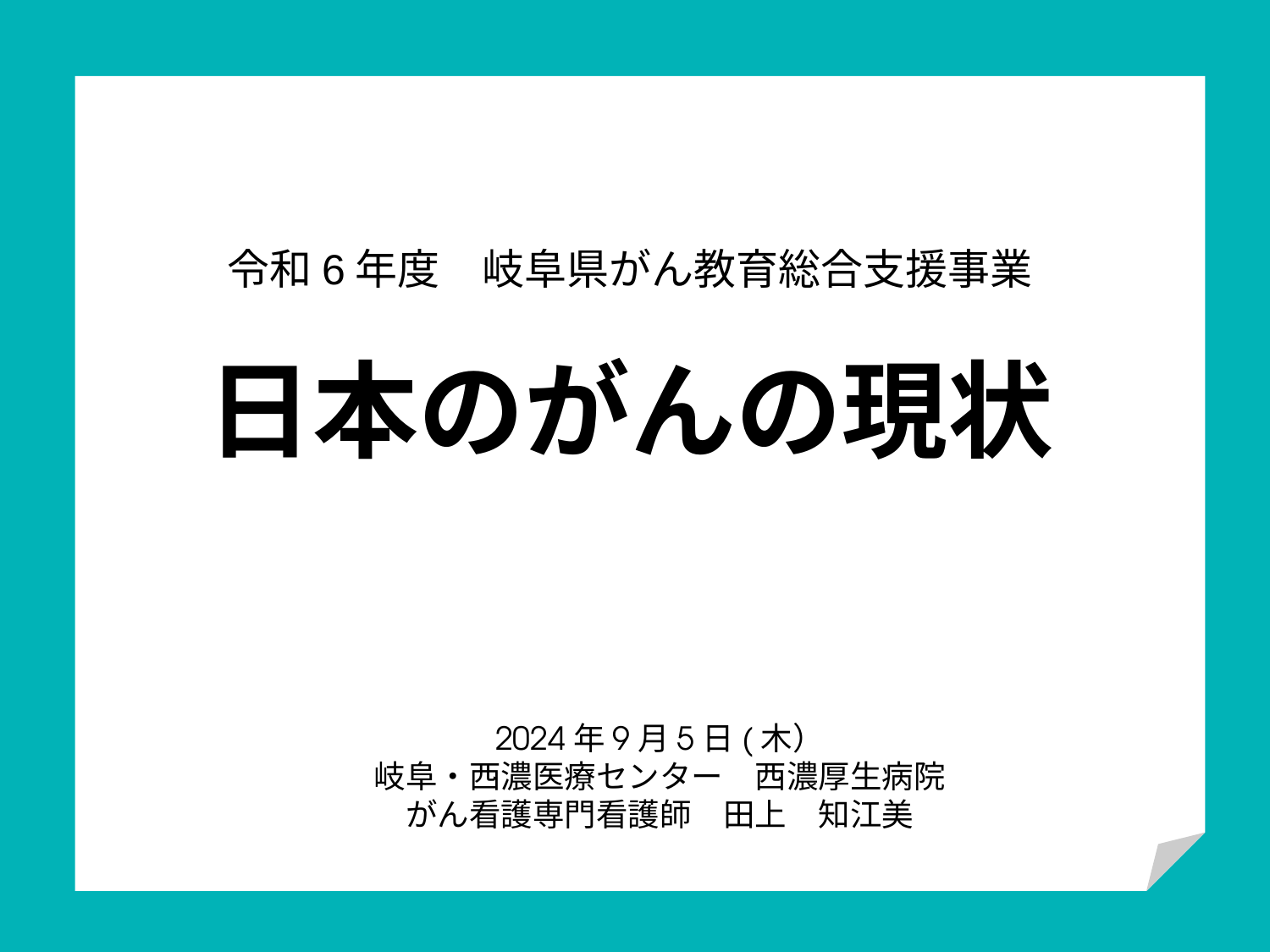

令和6年度　岐阜県がん教育総合支援事業

日本のがんの現状

2024年9月5日(木）
岐阜・西濃医療センター　西濃厚生病院
がん看護専門看護師　田上　知江美